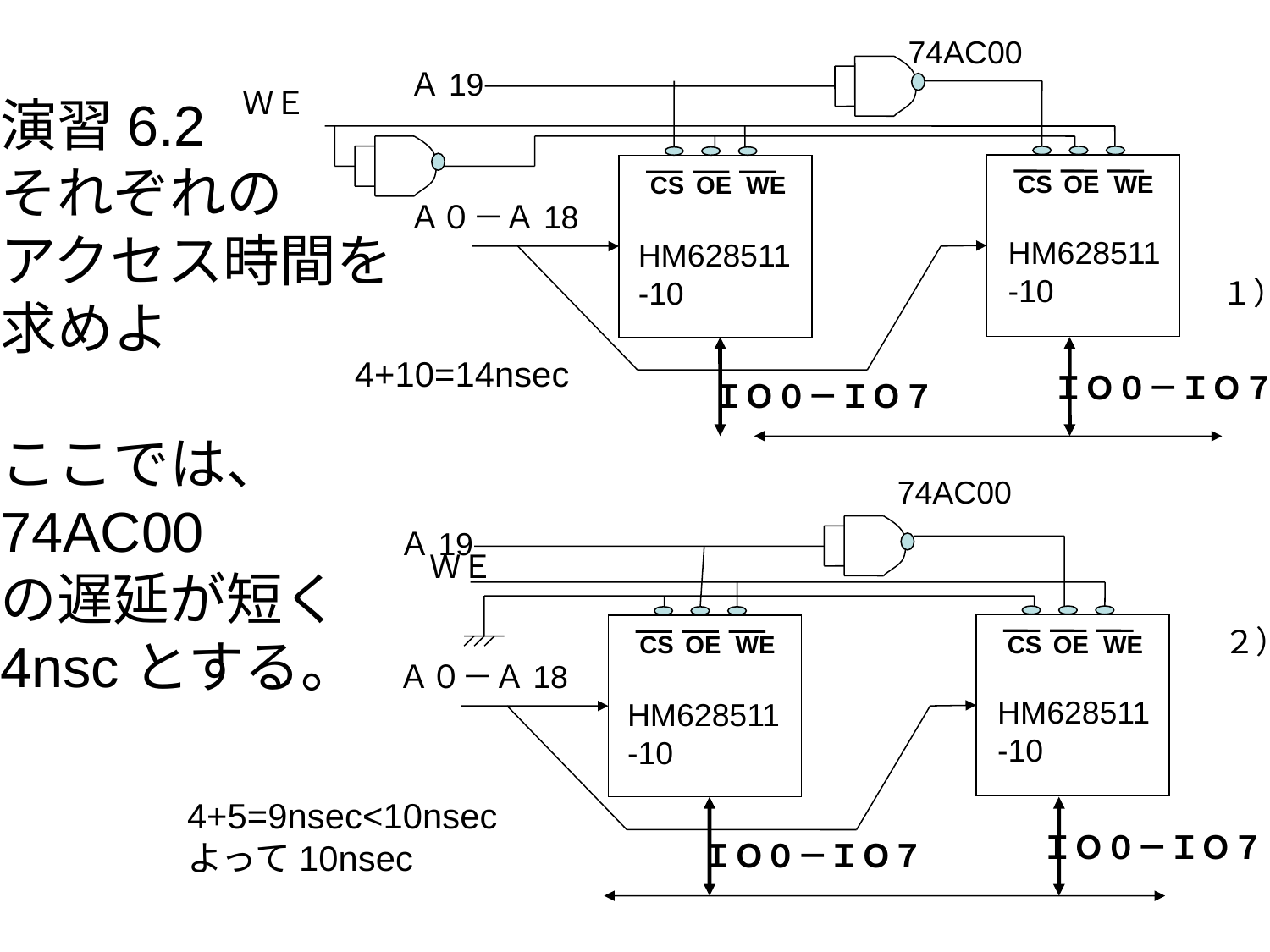

74AC00

Ａ19

ＷＥ

演習6.2
それぞれの
アクセス時間を
求めよ

ここでは、
74AC00
の遅延が短く
4nscとする。

CS
OE
WE
CS
OE
WE

Ａ０－Ａ18
HM628511
-10
HM628511
-10

１）

4+10=14nsec
ＩＯ０－ＩＯ７

ＩＯ０－ＩＯ７

74AC00

Ａ19

ＷＥ

２）
CS
OE
WE
CS
OE
WE

Ａ０－Ａ18
HM628511
-10
HM628511
-10

4+5=9nsec<10nsec
よって10nsec

ＩＯ０－ＩＯ７

ＩＯ０－ＩＯ７